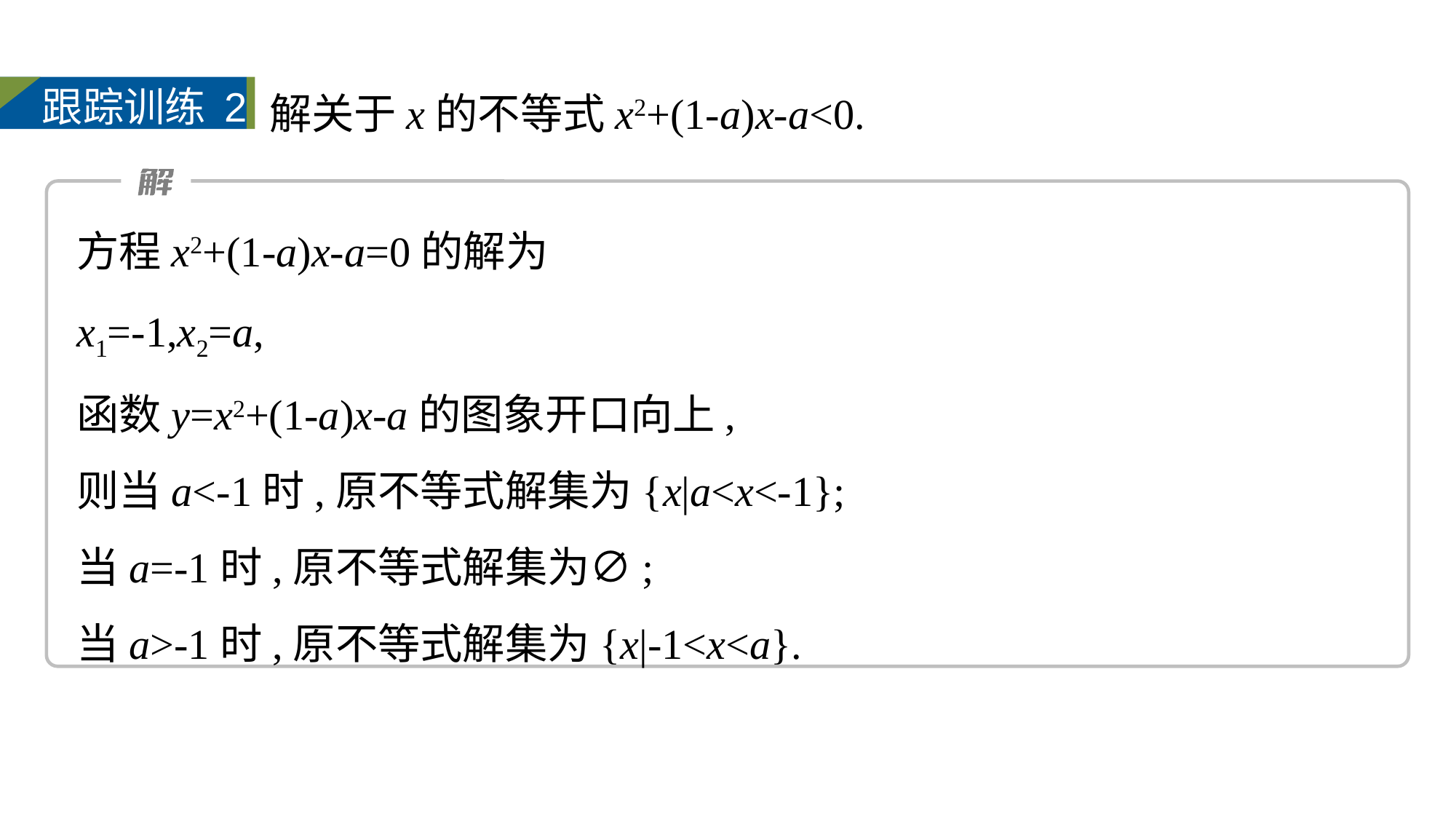

解关于x的不等式x2+(1-a)x-a<0.
跟踪训练 2

方程x2+(1-a)x-a=0的解为
x1=-1,x2=a,
函数y=x2+(1-a)x-a的图象开口向上,
则当a<-1时,原不等式解集为{x|a<x<-1};
当a=-1时,原不等式解集为∅;
当a>-1时,原不等式解集为{x|-1<x<a}.